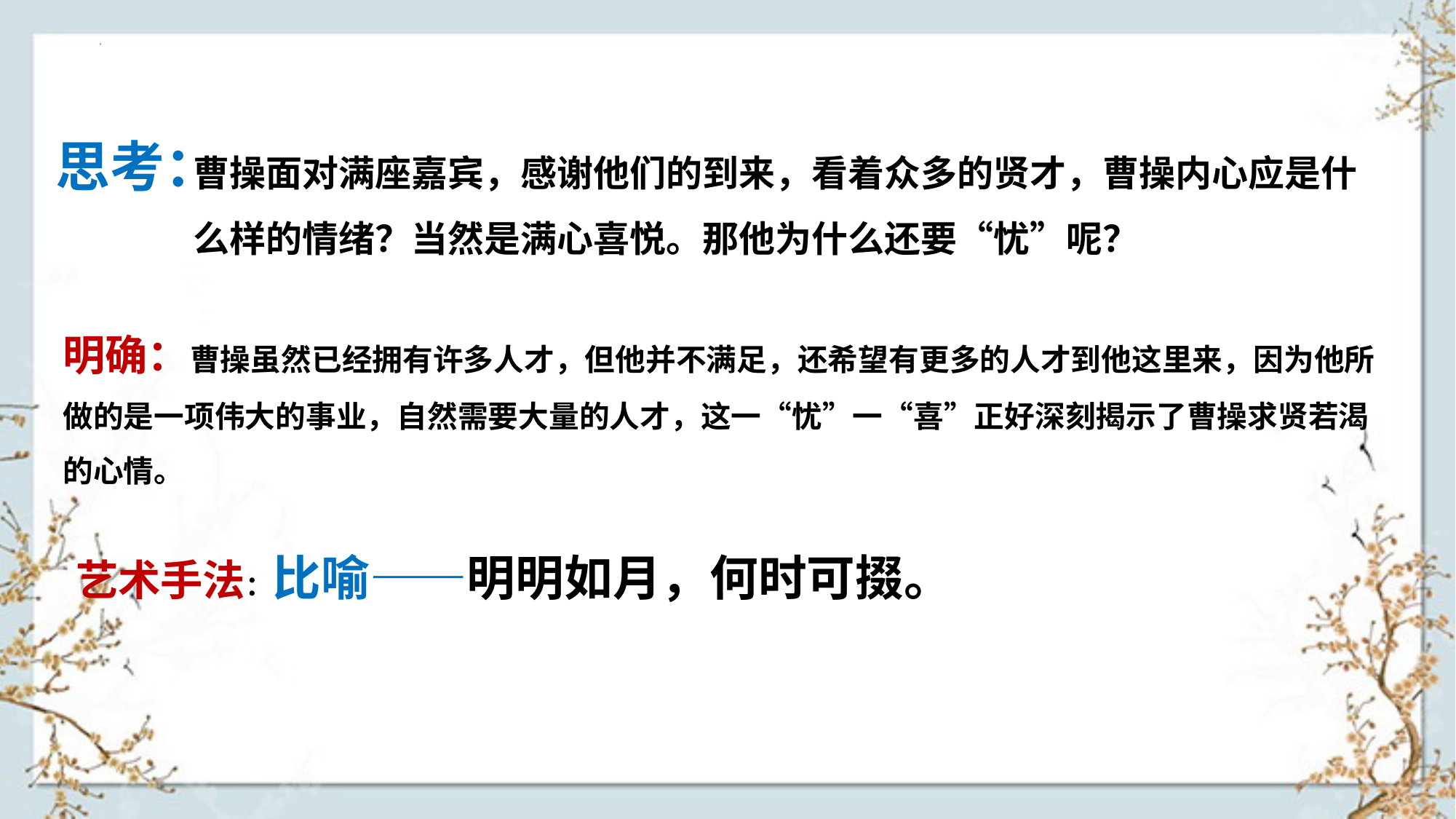

曹操面对满座嘉宾，感谢他们的到来，看着众多的贤才，曹操内心应是什么样的情绪？当然是满心喜悦。那他为什么还要“忧”呢？
思考：
明确：曹操虽然已经拥有许多人才，但他并不满足，还希望有更多的人才到他这里来，因为他所做的是一项伟大的事业，自然需要大量的人才，这一“忧”一“喜”正好深刻揭示了曹操求贤若渴的心情。
艺术手法：比喻——明明如月，何时可掇。